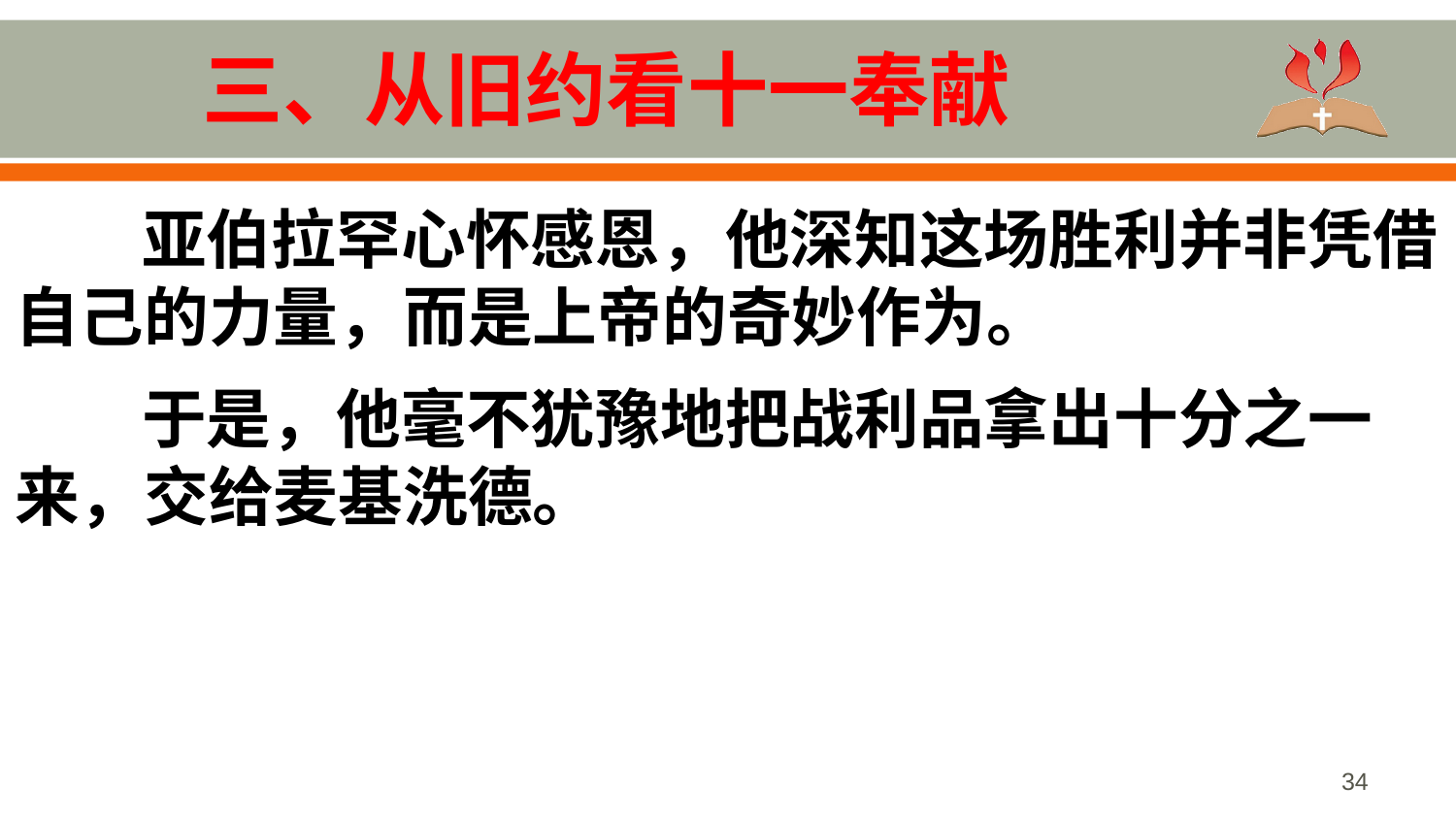

# 三、从旧约看十一奉献
亚伯拉罕心怀感恩，他深知这场胜利并非凭借自己的力量，而是上帝的奇妙作为。
于是，他毫不犹豫地把战利品拿出十分之一来，交给麦基洗德。

34